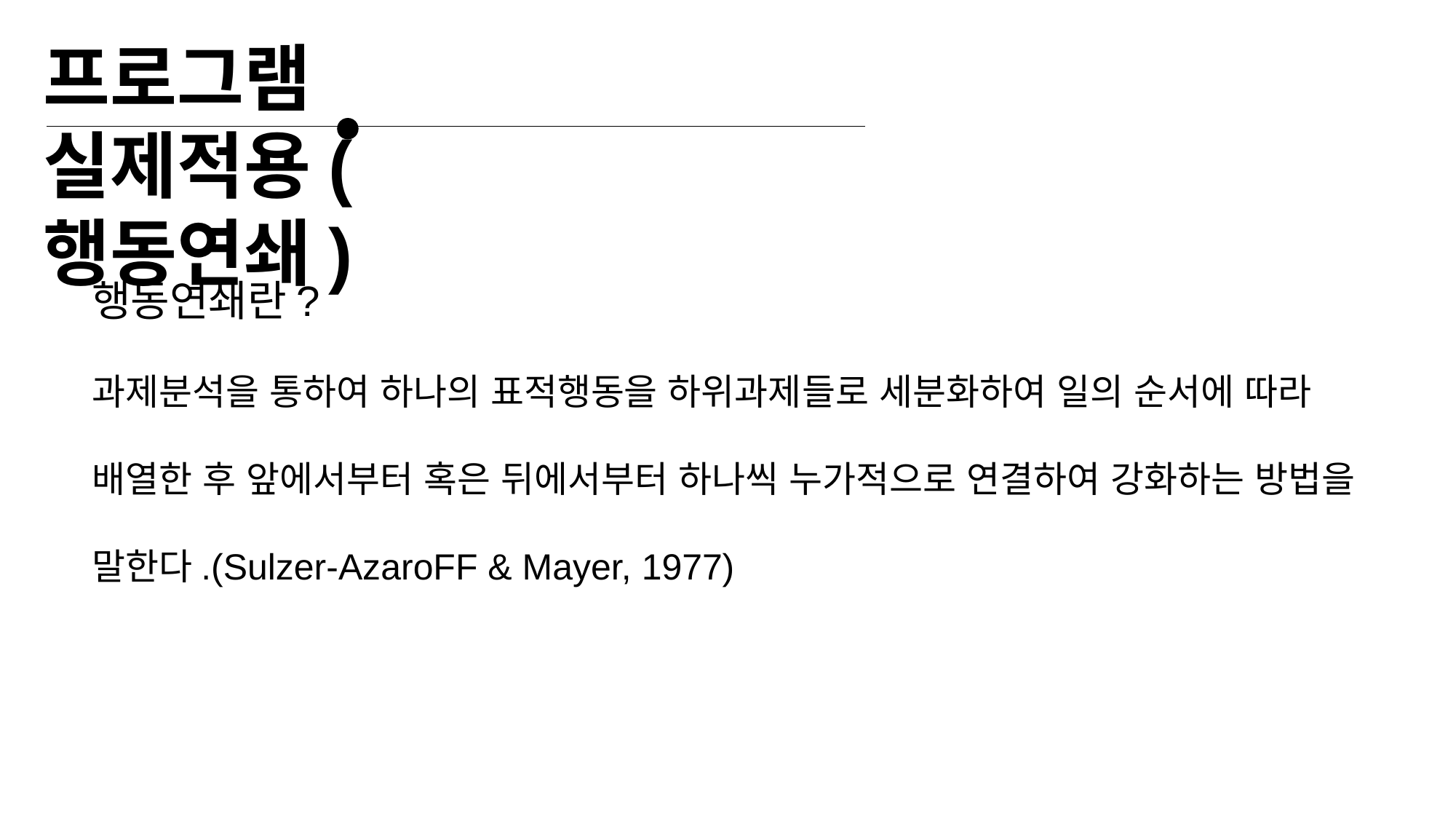

프로그램 실제적용(행동연쇄)

행동연쇄란?
과제분석을 통하여 하나의 표적행동을 하위과제들로 세분화하여 일의 순서에 따라 배열한 후 앞에서부터 혹은 뒤에서부터 하나씩 누가적으로 연결하여 강화하는 방법을 말한다.(Sulzer-AzaroFF & Mayer, 1977)